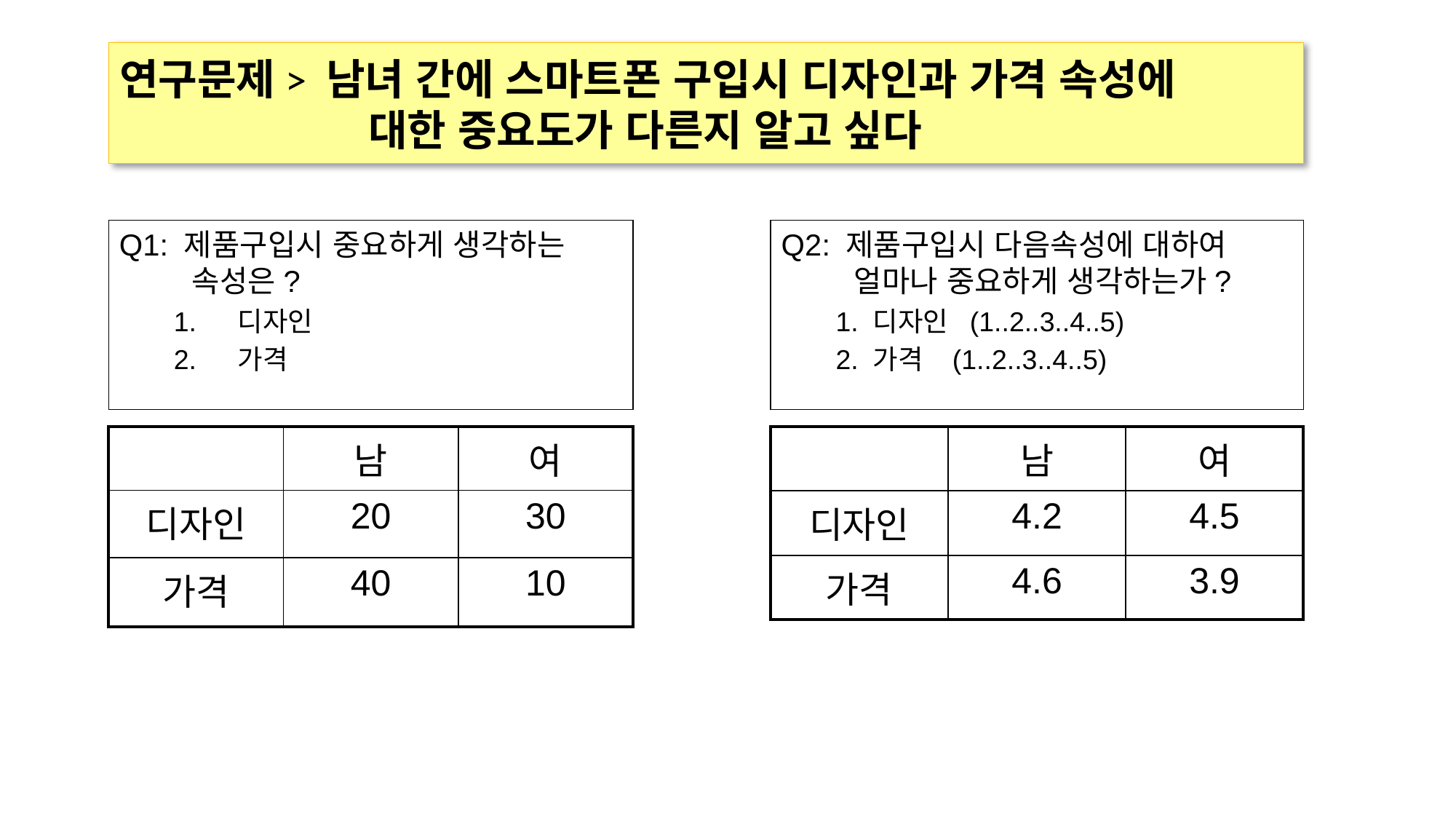

# 연구문제> 남녀 간에 스마트폰 구입시 디자인과 가격 속성에 대한 중요도가 다른지 알고 싶다
Q1: 제품구입시 중요하게 생각하는 속성은?
디자인
가격

Q2: 제품구입시 다음속성에 대하여 얼마나 중요하게 생각하는가?
1. 디자인  (1..2..3..4..5)
2. 가격   (1..2..3..4..5)
|  | 남 | 여 |
| --- | --- | --- |
| 디자인 | 20 | 30 |
| 가격 | 40 | 10 |
|  | 남 | 여 |
| --- | --- | --- |
| 디자인 | 4.2 | 4.5 |
| 가격 | 4.6 | 3.9 |